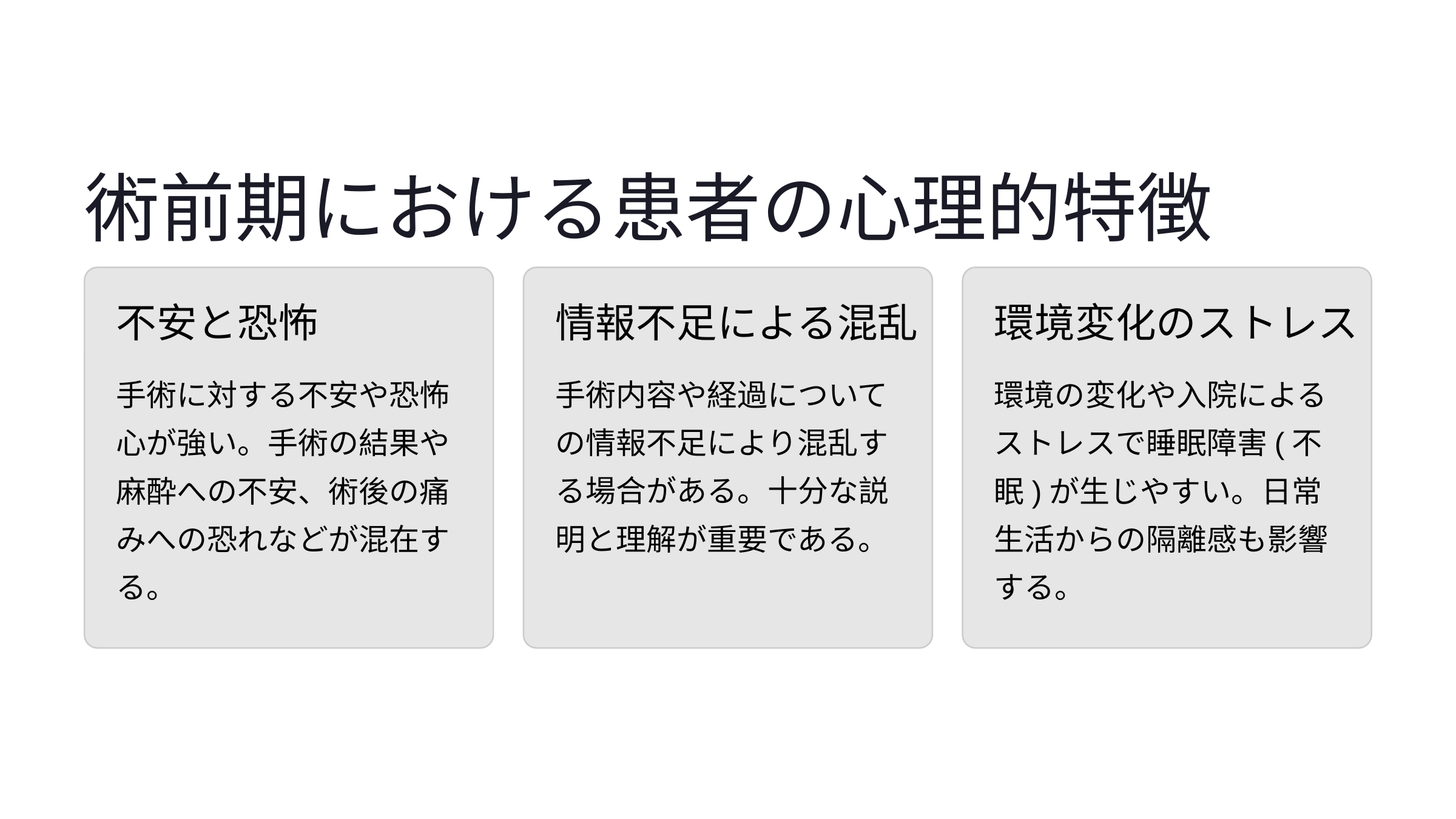

術前期における患者の心理的特徴

不安と恐怖
情報不足による混乱
環境変化のストレス
手術に対する不安や恐怖心が強い。手術の結果や麻酔への不安、術後の痛みへの恐れなどが混在する。
環境の変化や入院によるストレスで睡眠障害(不眠)が生じやすい。日常生活からの隔離感も影響する。
手術内容や経過についての情報不足により混乱する場合がある。十分な説明と理解が重要である。